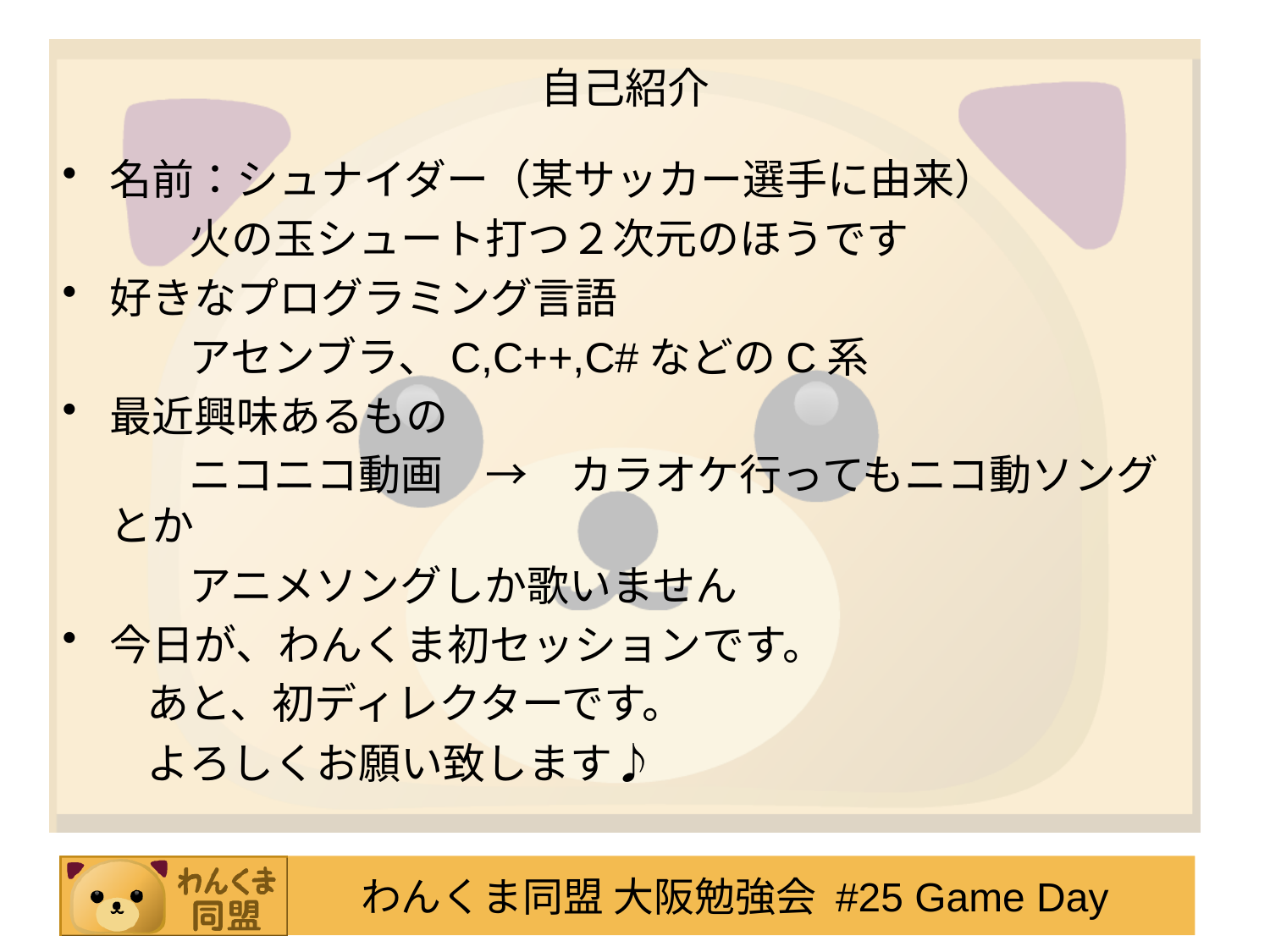

# 自己紹介
名前：シュナイダー（某サッカー選手に由来）
　　　火の玉シュート打つ２次元のほうです
好きなプログラミング言語
　　　アセンブラ、C,C++,C#などのC系
最近興味あるもの
　　　ニコニコ動画　→　カラオケ行ってもニコ動ソングとか
　　　アニメソングしか歌いません
今日が、わんくま初セッションです。
　　あと、初ディレクターです。
　　よろしくお願い致します♪